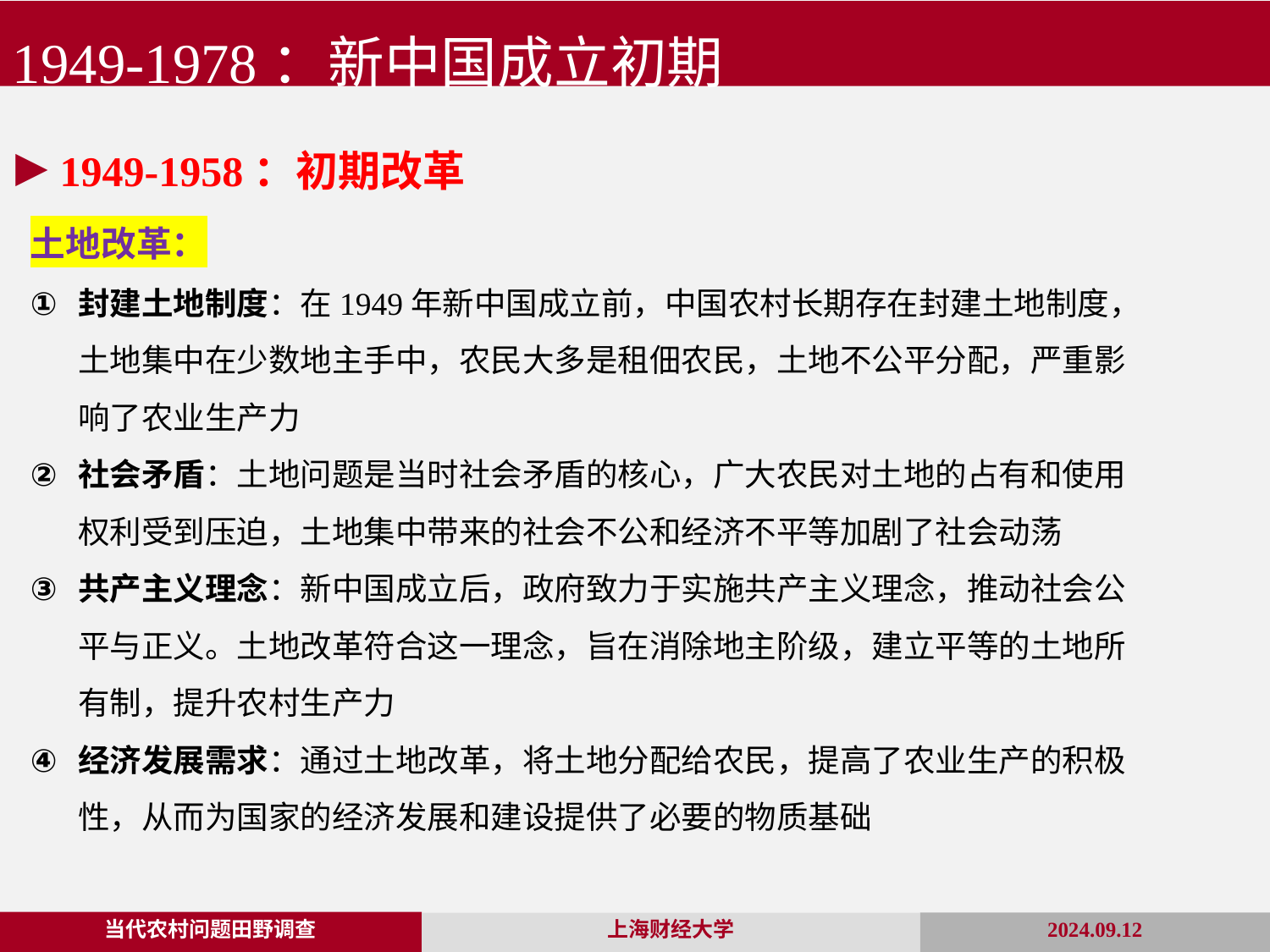

1949-1978：新中国成立初期
1949-1958：初期改革
土地改革：
封建土地制度：在1949年新中国成立前，中国农村长期存在封建土地制度，土地集中在少数地主手中，农民大多是租佃农民，土地不公平分配，严重影响了农业生产力
社会矛盾：土地问题是当时社会矛盾的核心，广大农民对土地的占有和使用权利受到压迫，土地集中带来的社会不公和经济不平等加剧了社会动荡
共产主义理念：新中国成立后，政府致力于实施共产主义理念，推动社会公平与正义。土地改革符合这一理念，旨在消除地主阶级，建立平等的土地所有制，提升农村生产力
经济发展需求：通过土地改革，将土地分配给农民，提高了农业生产的积极性，从而为国家的经济发展和建设提供了必要的物质基础

当代农村问题田野调查
2024.09.12
上海财经大学